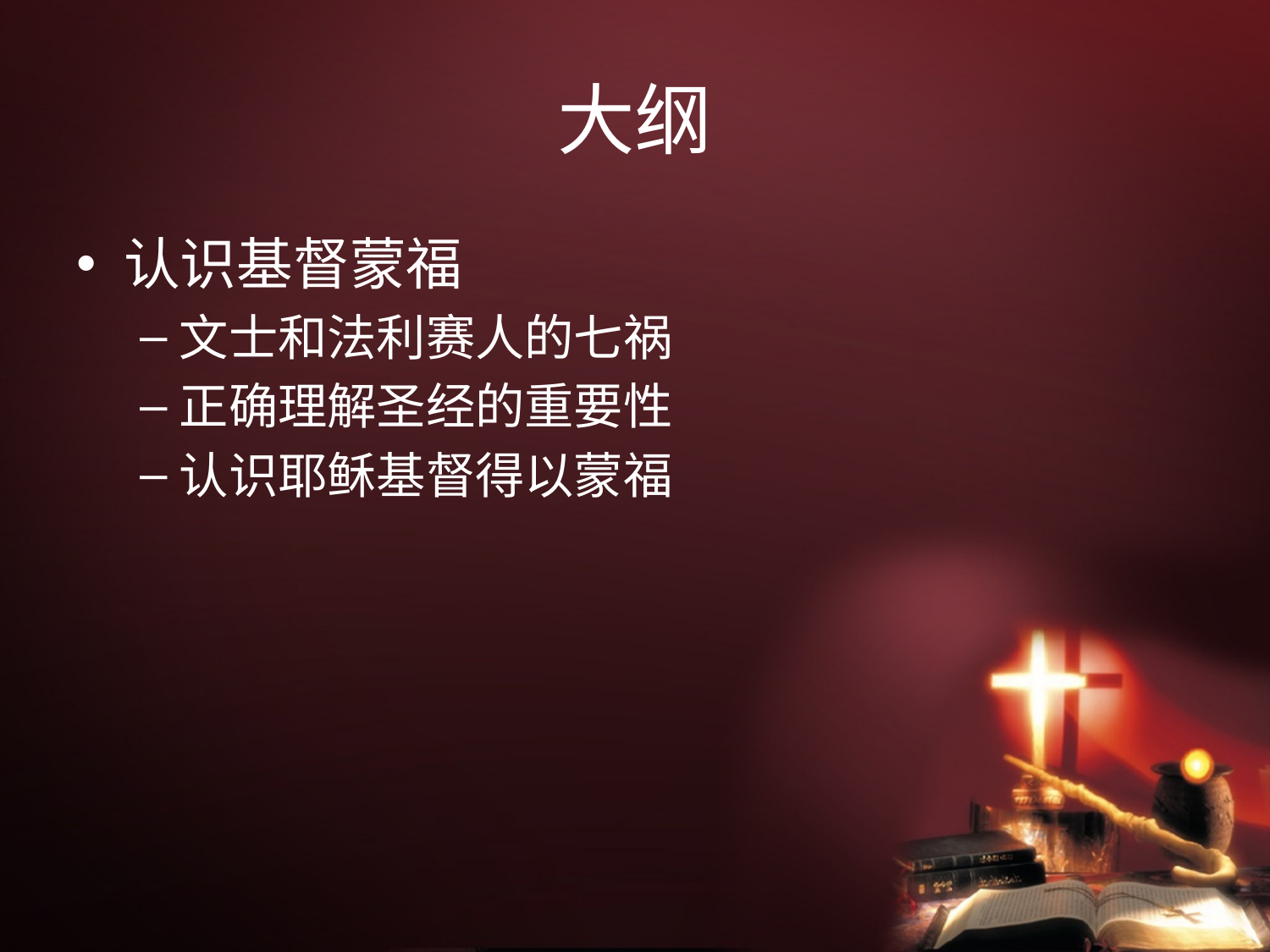

# 大纲
认识基督蒙福
文士和法利赛人的七祸
正确理解圣经的重要性
认识耶稣基督得以蒙福